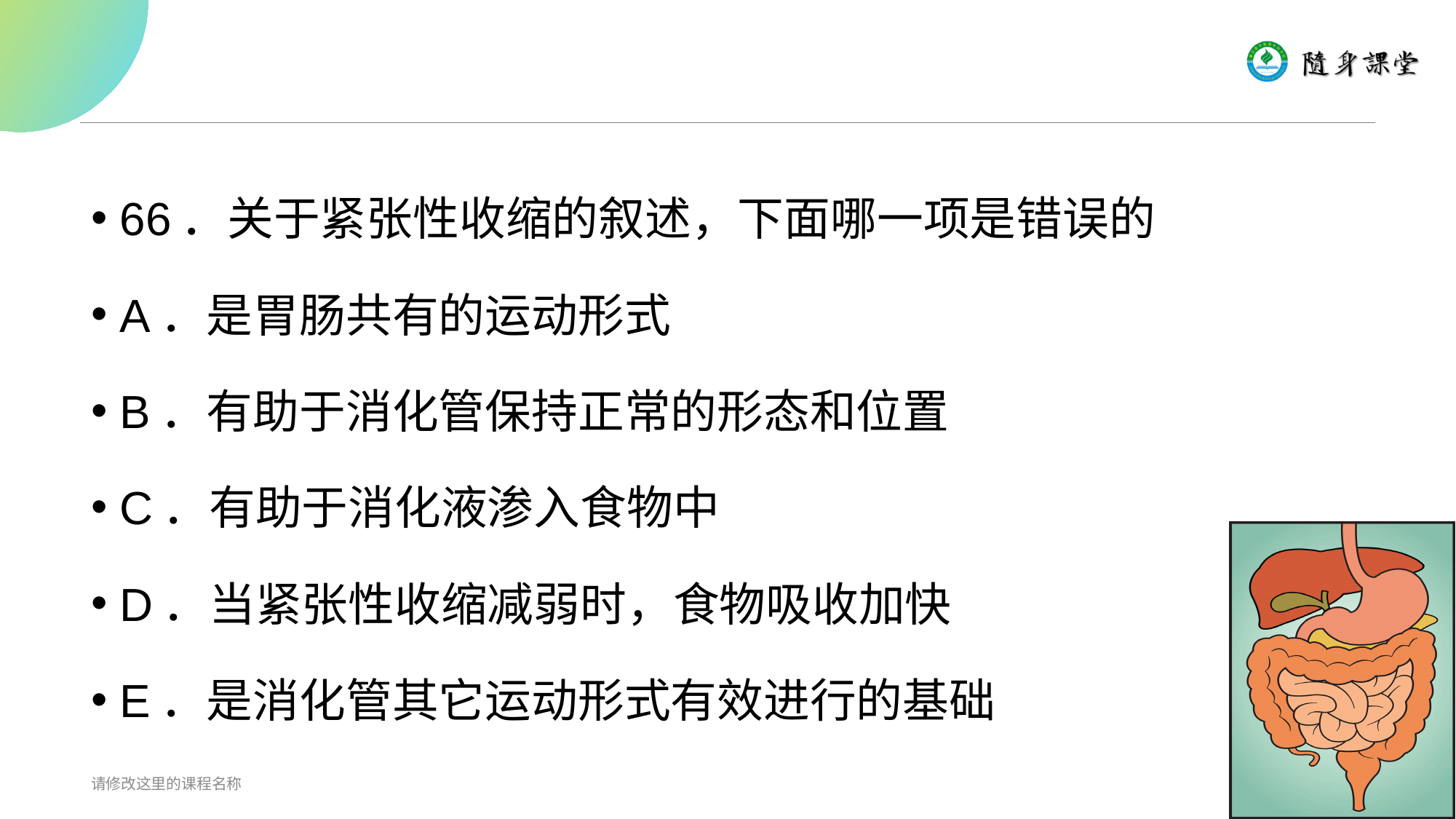

#
66．关于紧张性收缩的叙述，下面哪一项是错误的
A．是胃肠共有的运动形式
B．有助于消化管保持正常的形态和位置
C．有助于消化液渗入食物中
D．当紧张性收缩减弱时，食物吸收加快
E．是消化管其它运动形式有效进行的基础
请修改这里的课程名称
56